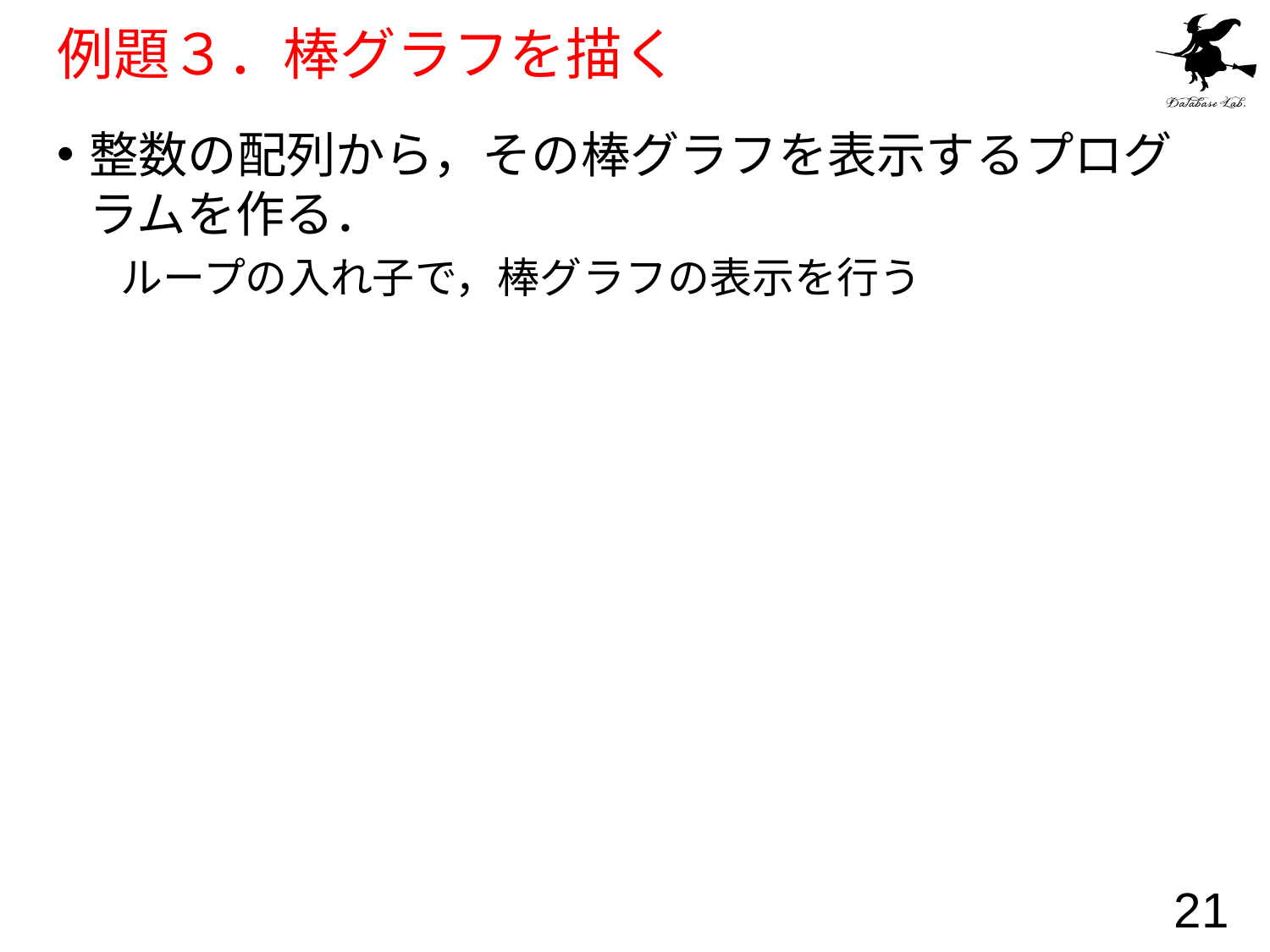

# 例題３．棒グラフを描く
整数の配列から，その棒グラフを表示するプログラムを作る．
ループの入れ子で，棒グラフの表示を行う

21